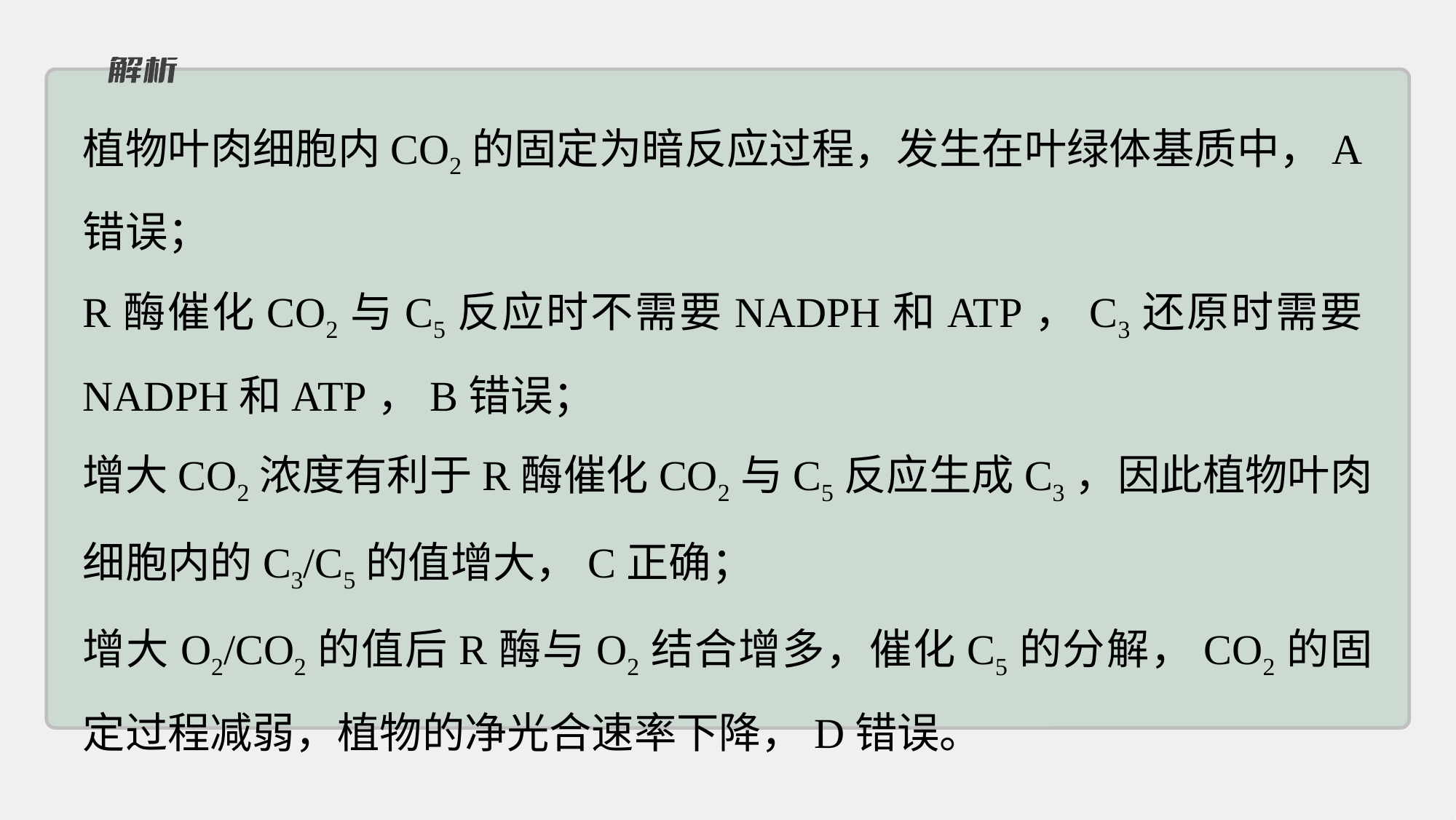

植物叶肉细胞内CO2的固定为暗反应过程，发生在叶绿体基质中，A错误；
R酶催化CO2与C5反应时不需要NADPH和ATP，C3还原时需要NADPH和ATP，B错误；
增大CO2浓度有利于R酶催化CO2与C5反应生成C3，因此植物叶肉细胞内的C3/C5的值增大，C正确；
增大O2/CO2的值后R酶与O2结合增多，催化C5的分解，CO2的固定过程减弱，植物的净光合速率下降，D错误。